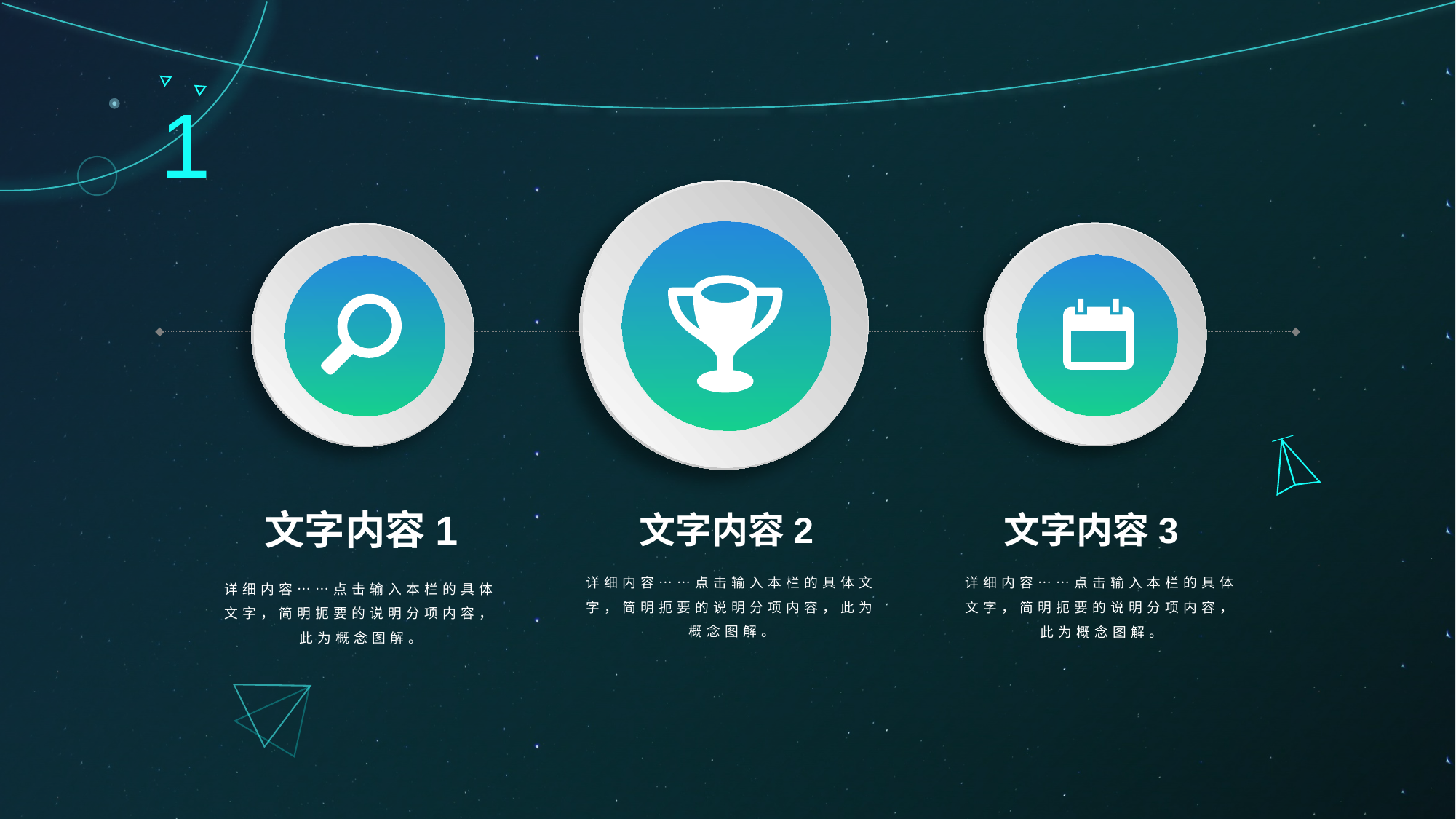

1

文字内容1
文字内容2
文字内容3
详细内容……点击输入本栏的具体文字，简明扼要的说明分项内容，此为概念图解。
详细内容……点击输入本栏的具体文字，简明扼要的说明分项内容，此为概念图解。
详细内容……点击输入本栏的具体文字，简明扼要的说明分项内容，此为概念图解。